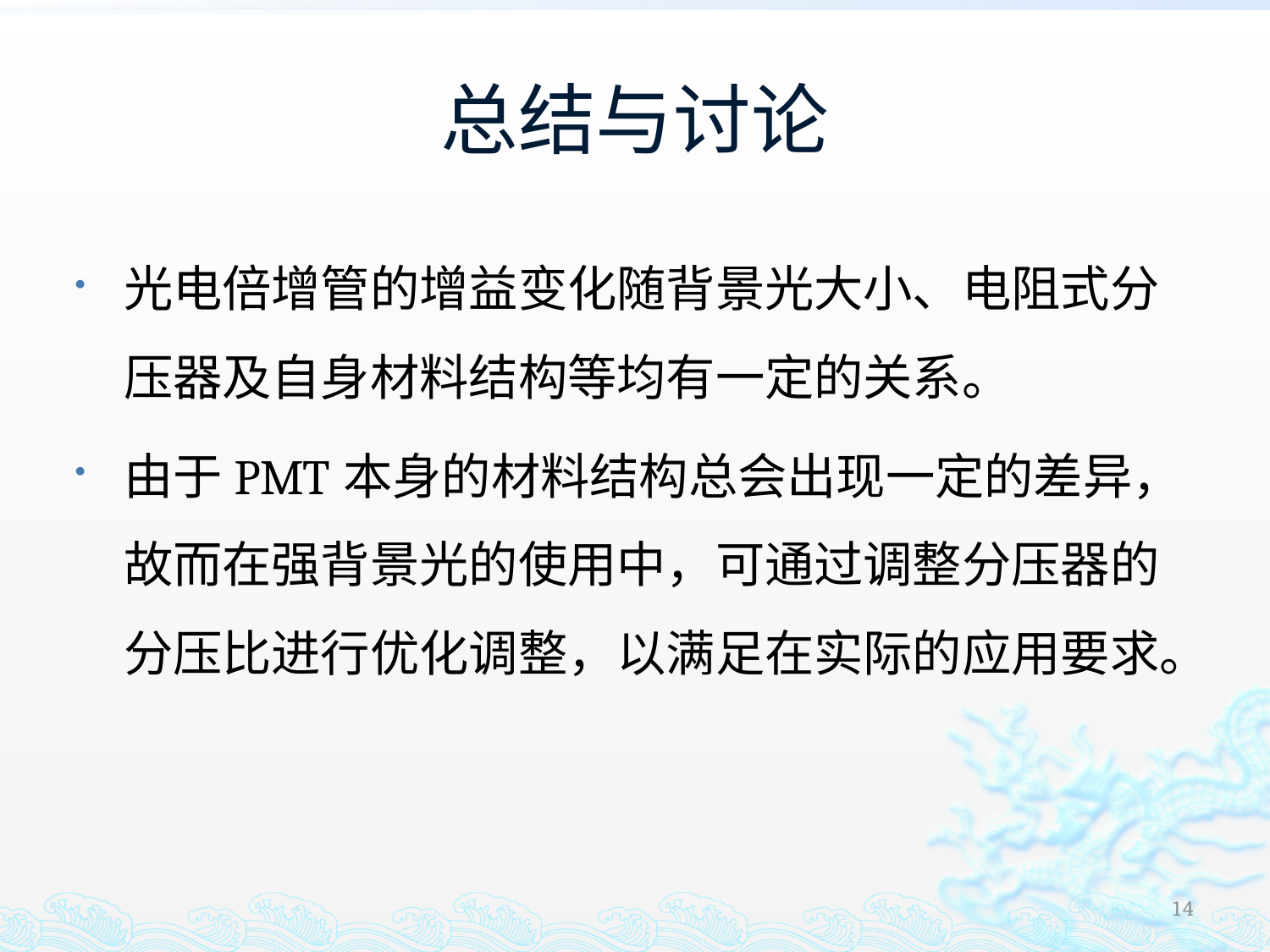

# 总结与讨论
光电倍增管的增益变化随背景光大小、电阻式分压器及自身材料结构等均有一定的关系。
由于PMT本身的材料结构总会出现一定的差异，故而在强背景光的使用中，可通过调整分压器的分压比进行优化调整，以满足在实际的应用要求。

14